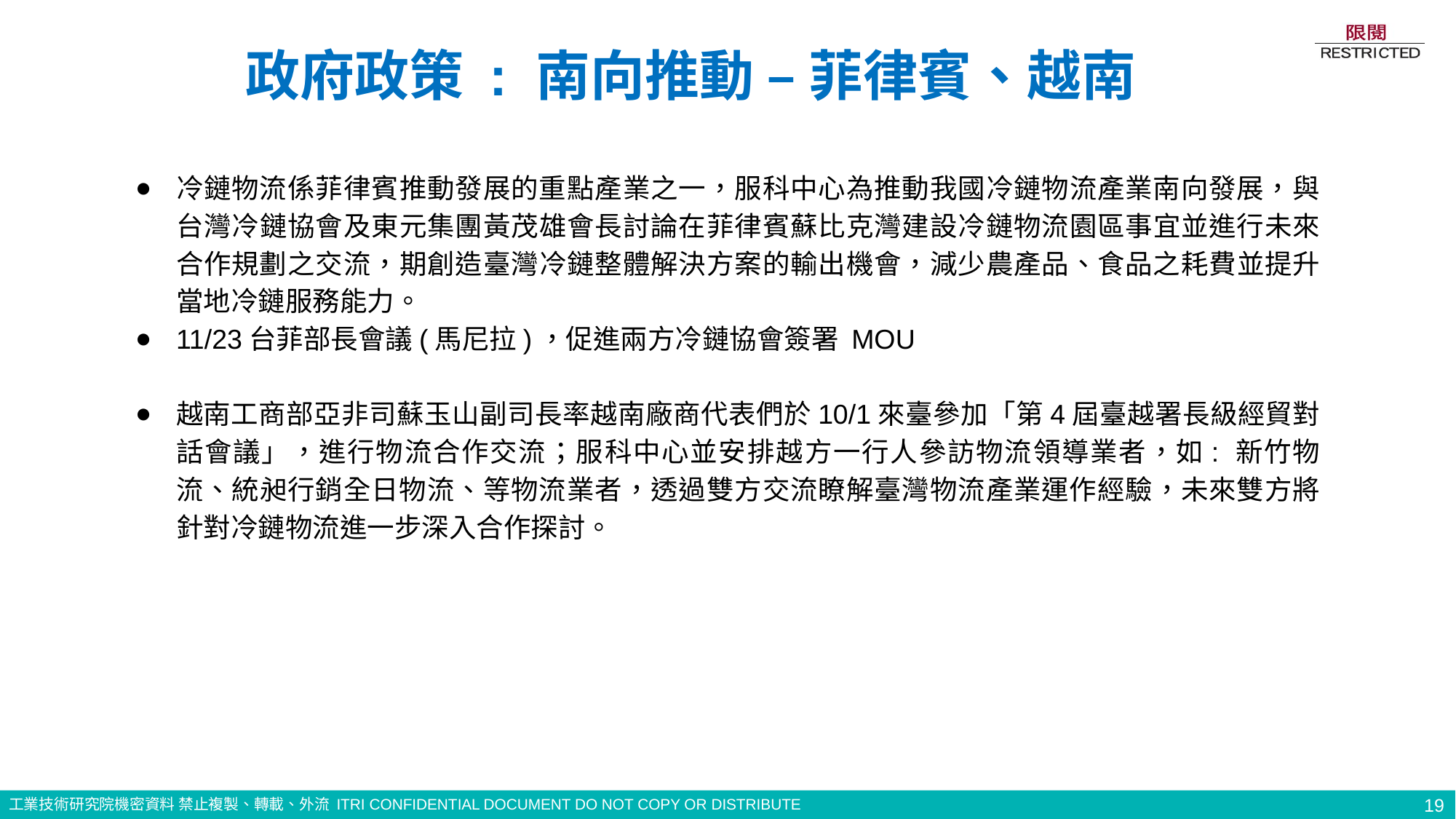

政府政策 : 南向推動 – 菲律賓、越南
冷鏈物流係菲律賓推動發展的重點產業之一，服科中心為推動我國冷鏈物流產業南向發展，與台灣冷鏈協會及東元集團黃茂雄會長討論在菲律賓蘇比克灣建設冷鏈物流園區事宜並進行未來合作規劃之交流，期創造臺灣冷鏈整體解決方案的輸出機會，減少農產品、食品之耗費並提升當地冷鏈服務能力。
11/23台菲部長會議(馬尼拉)，促進兩方冷鏈協會簽署 MOU

越南工商部亞非司蘇玉山副司長率越南廠商代表們於10/1來臺參加「第4屆臺越署長級經貿對話會議」，進行物流合作交流；服科中心並安排越方一行人參訪物流領導業者，如: 新竹物流、統昶行銷全日物流、等物流業者，透過雙方交流瞭解臺灣物流產業運作經驗，未來雙方將針對冷鏈物流進一步深入合作探討。

19